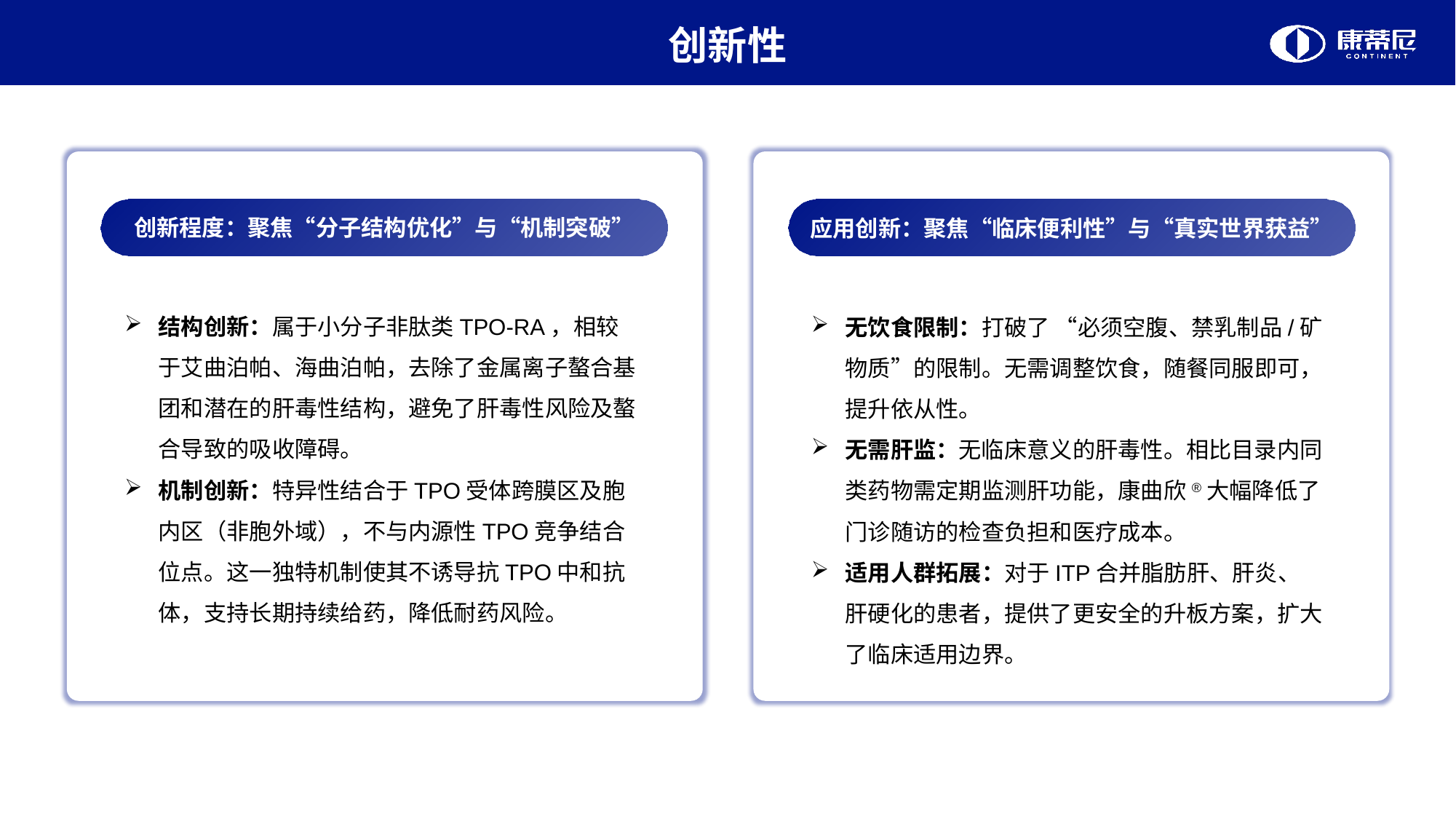

创新性

创新程度：聚焦“分子结构优化”与“机制突破”
应用创新：聚焦“临床便利性”与“真实世界获益”
结构创新：属于小分子非肽类TPO-RA，相较于艾曲泊帕、海曲泊帕，去除了金属离子螯合基团和潜在的肝毒性结构，避免了肝毒性风险及螯合导致的吸收障碍。
机制创新：特异性结合于TPO受体跨膜区及胞内区（非胞外域），不与内源性TPO竞争结合位点。这一独特机制使其不诱导抗TPO中和抗体，支持长期持续给药，降低耐药风险。
无饮食限制：打破了 “必须空腹、禁乳制品/矿物质”的限制。无需调整饮食，随餐同服即可，提升依从性。
无需肝监：无临床意义的肝毒性。相比目录内同类药物需定期监测肝功能，康曲欣®大幅降低了门诊随访的检查负担和医疗成本。
适用人群拓展：对于ITP合并脂肪肝、肝炎、肝硬化的患者，提供了更安全的升板方案，扩大了临床适用边界。